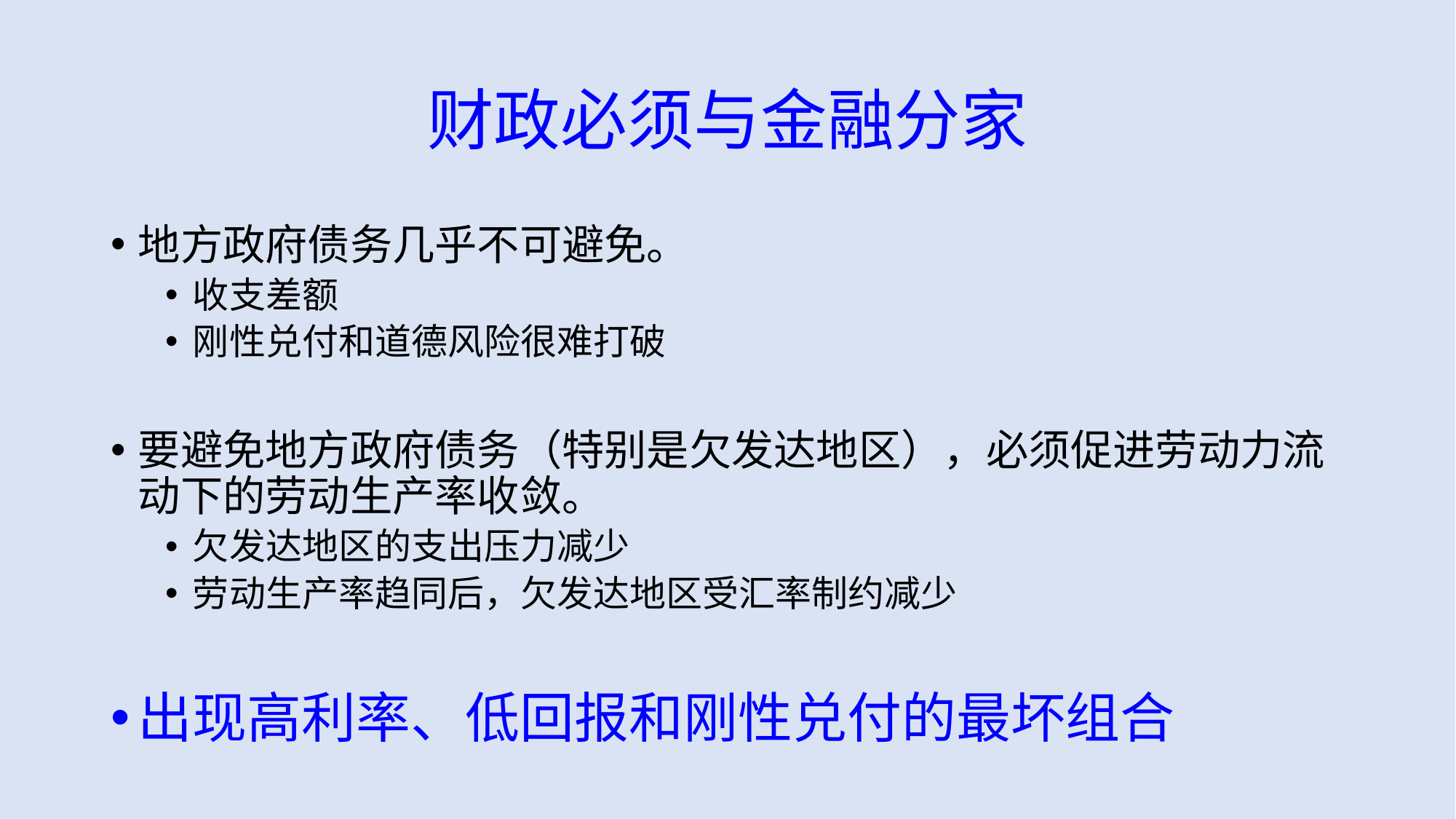

# 财政必须与金融分家
地方政府债务几乎不可避免。
收支差额
刚性兑付和道德风险很难打破

要避免地方政府债务（特别是欠发达地区），必须促进劳动力流动下的劳动生产率收敛。
欠发达地区的支出压力减少
劳动生产率趋同后，欠发达地区受汇率制约减少

出现高利率、低回报和刚性兑付的最坏组合